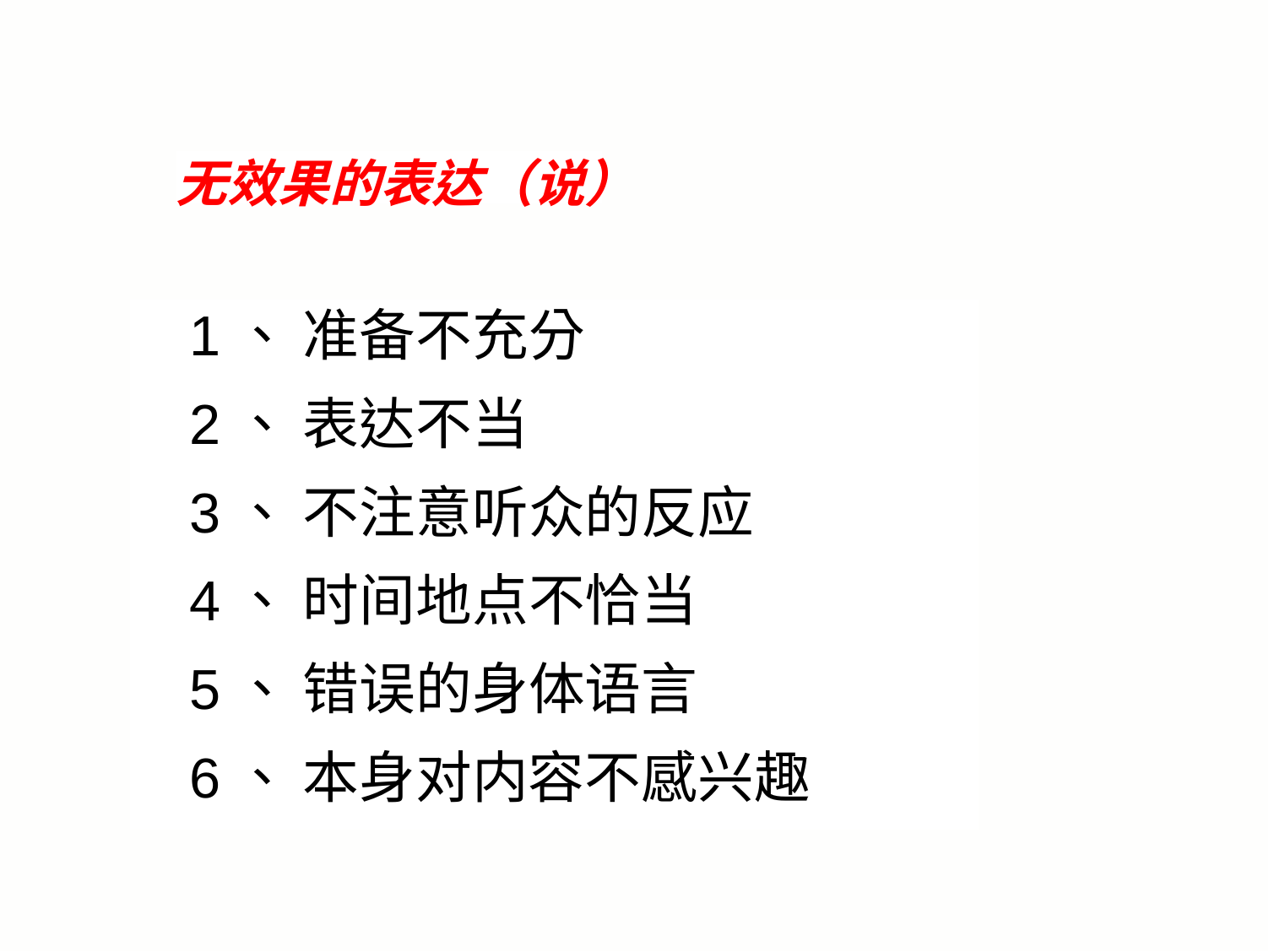

无效果的表达（说）
1、 准备不充分
2、 表达不当
3、 不注意听众的反应
4、 时间地点不恰当
5、 错误的身体语言
6、 本身对内容不感兴趣